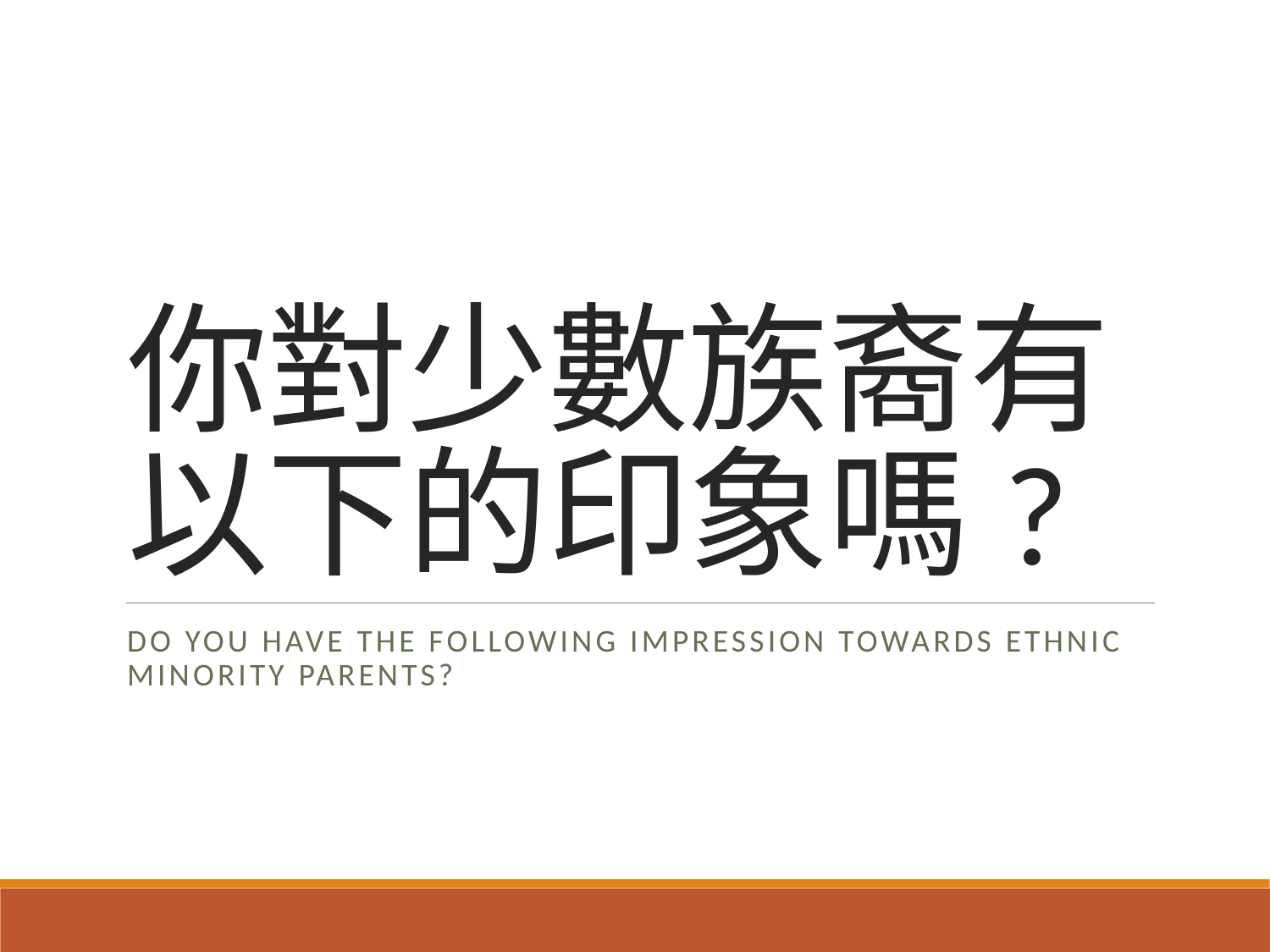

# 你對少數族裔有以下的印象嗎?
Do you have the following impression towards ethnic minority parents?